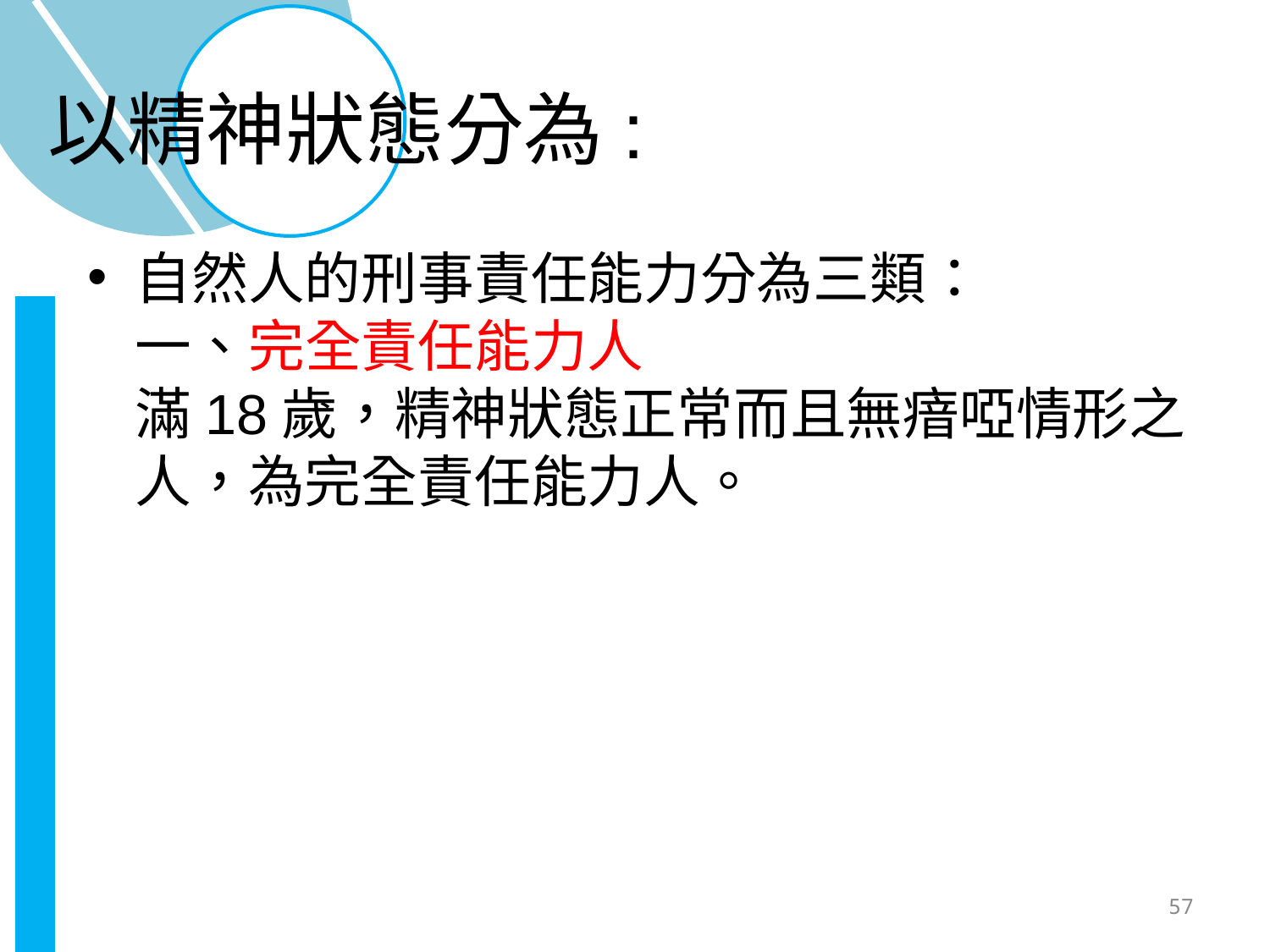

# 以精神狀態分為:
自然人的刑事責任能力分為三類：
一、完全責任能力人
滿18歲，精神狀態正常而且無瘖啞情形之人，為完全責任能力人。
57